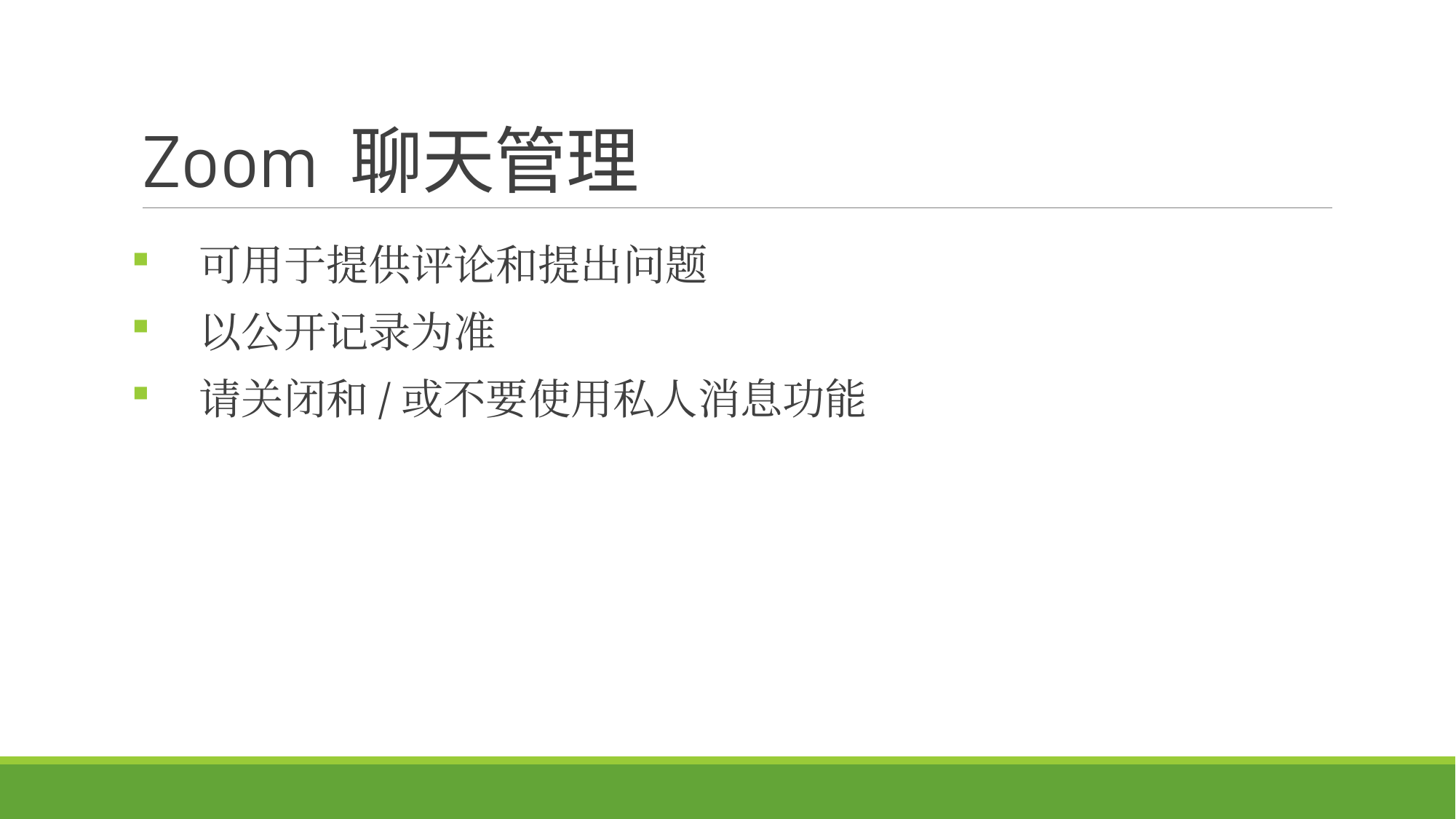

# Zoom 聊天管理
可用于提供评论和提出问题
以公开记录为准
请关闭和/或不要使用私人消息功能